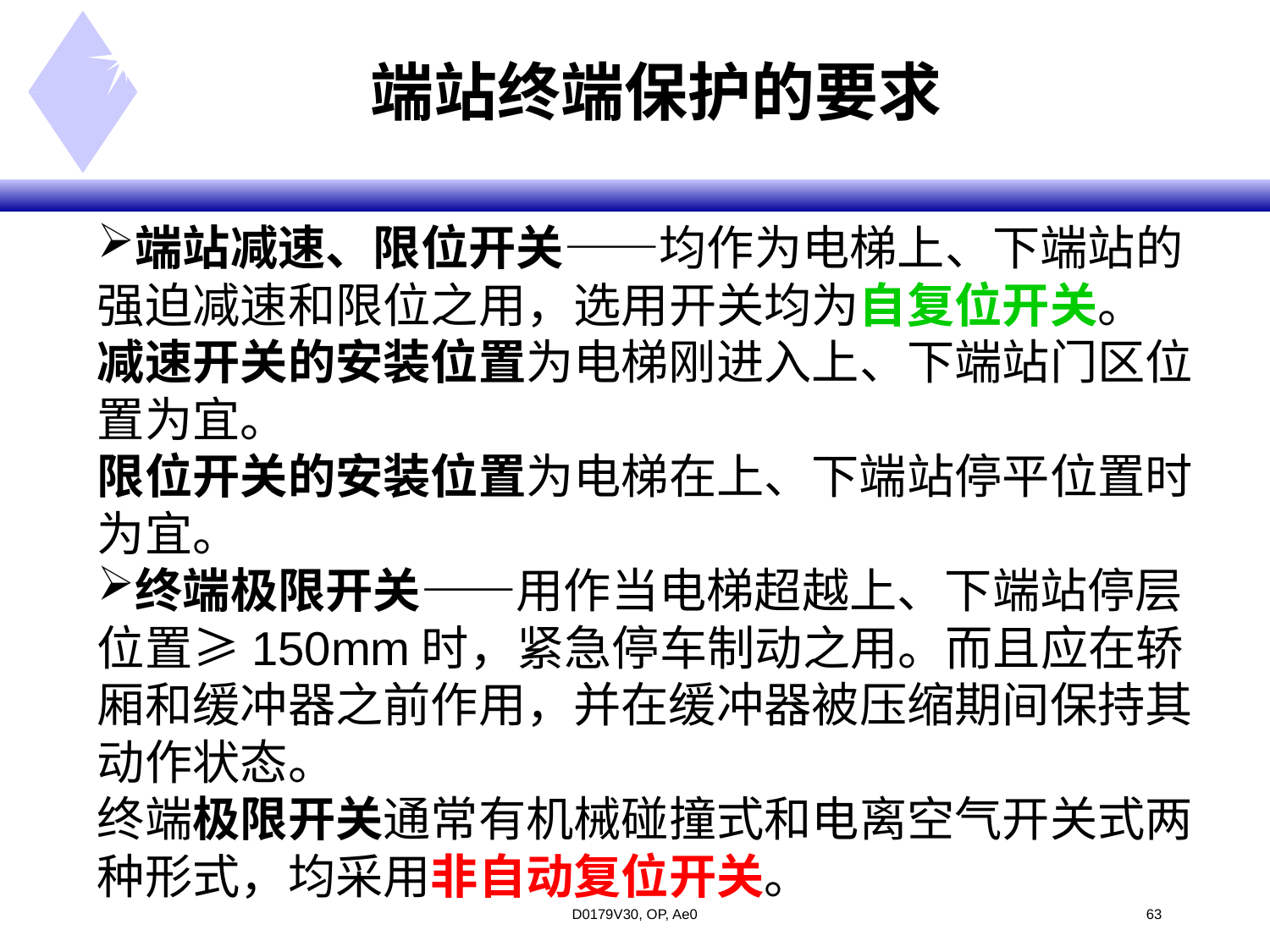

# 端站终端保护的要求
端站减速、限位开关——均作为电梯上、下端站的强迫减速和限位之用，选用开关均为自复位开关。
减速开关的安装位置为电梯刚进入上、下端站门区位置为宜。
限位开关的安装位置为电梯在上、下端站停平位置时为宜。
终端极限开关——用作当电梯超越上、下端站停层位置≥150mm时，紧急停车制动之用。而且应在轿厢和缓冲器之前作用，并在缓冲器被压缩期间保持其动作状态。
终端极限开关通常有机械碰撞式和电离空气开关式两种形式，均采用非自动复位开关。
D0179V30, OP, Ae0
63